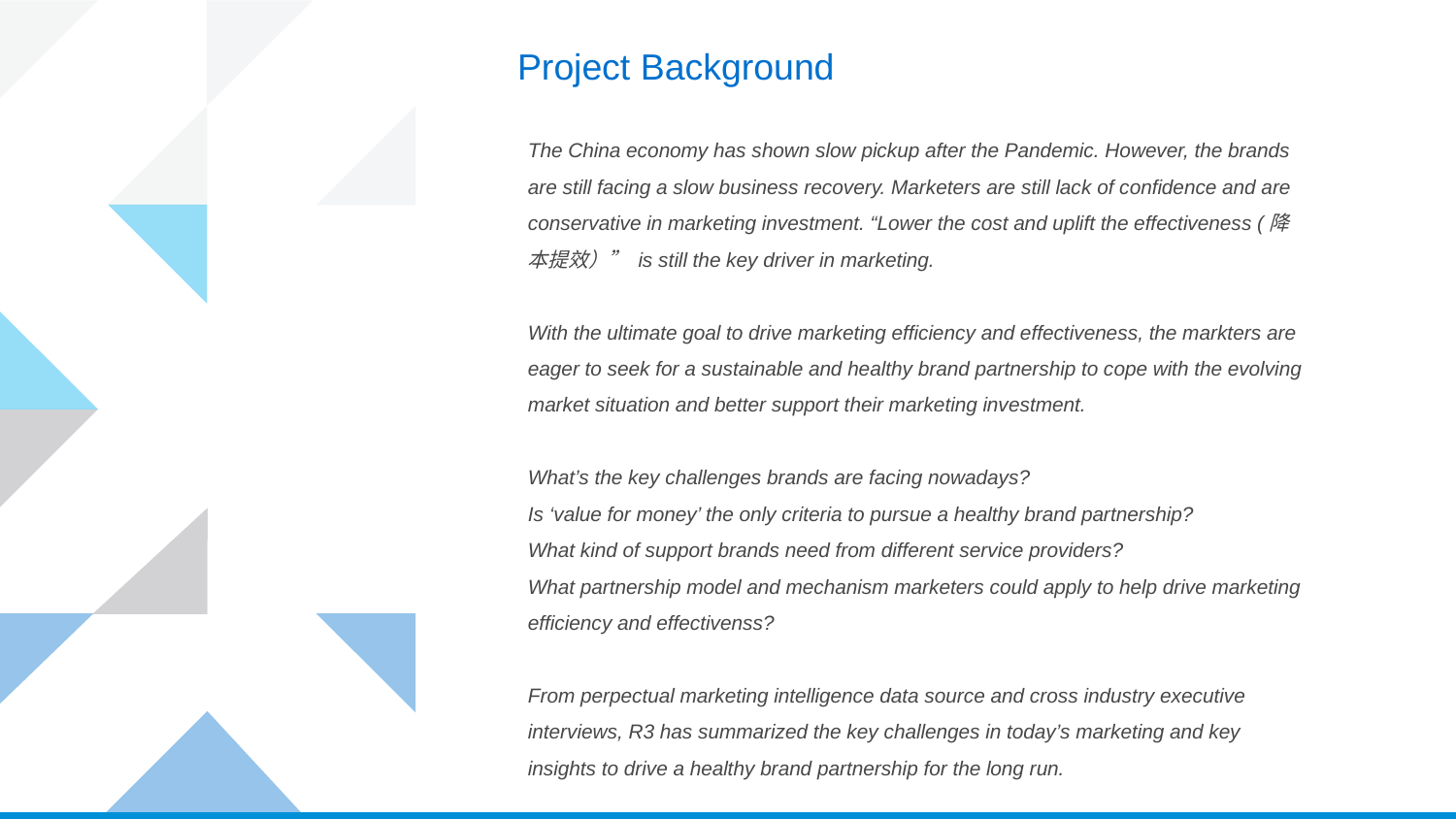

# Project Background
The China economy has shown slow pickup after the Pandemic. However, the brands are still facing a slow business recovery. Marketers are still lack of confidence and are conservative in marketing investment. “Lower the cost and uplift the effectiveness (降本提效）” is still the key driver in marketing.

With the ultimate goal to drive marketing efficiency and effectiveness, the markters are eager to seek for a sustainable and healthy brand partnership to cope with the evolving market situation and better support their marketing investment.

What’s the key challenges brands are facing nowadays?
Is ‘value for money’ the only criteria to pursue a healthy brand partnership?
What kind of support brands need from different service providers?
What partnership model and mechanism marketers could apply to help drive marketing efficiency and effectivenss?

From perpectual marketing intelligence data source and cross industry executive interviews, R3 has summarized the key challenges in today’s marketing and key insights to drive a healthy brand partnership for the long run.